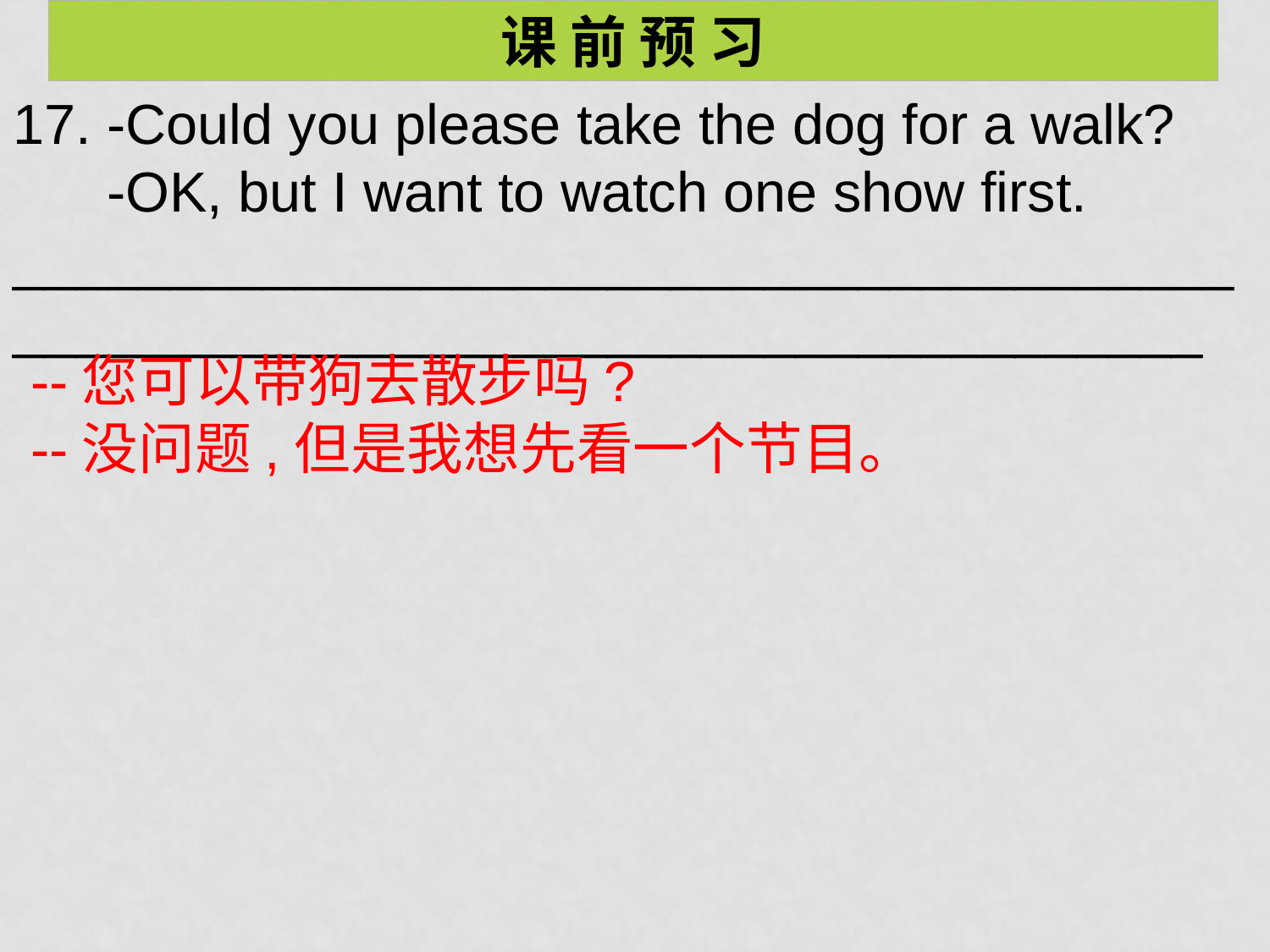

课 前 预 习
17. -Could you please take the dog for a walk?
      -OK, but I want to watch one show first.
_____________________________________________________________________________
--您可以带狗去散步吗?
--没问题,但是我想先看一个节目。